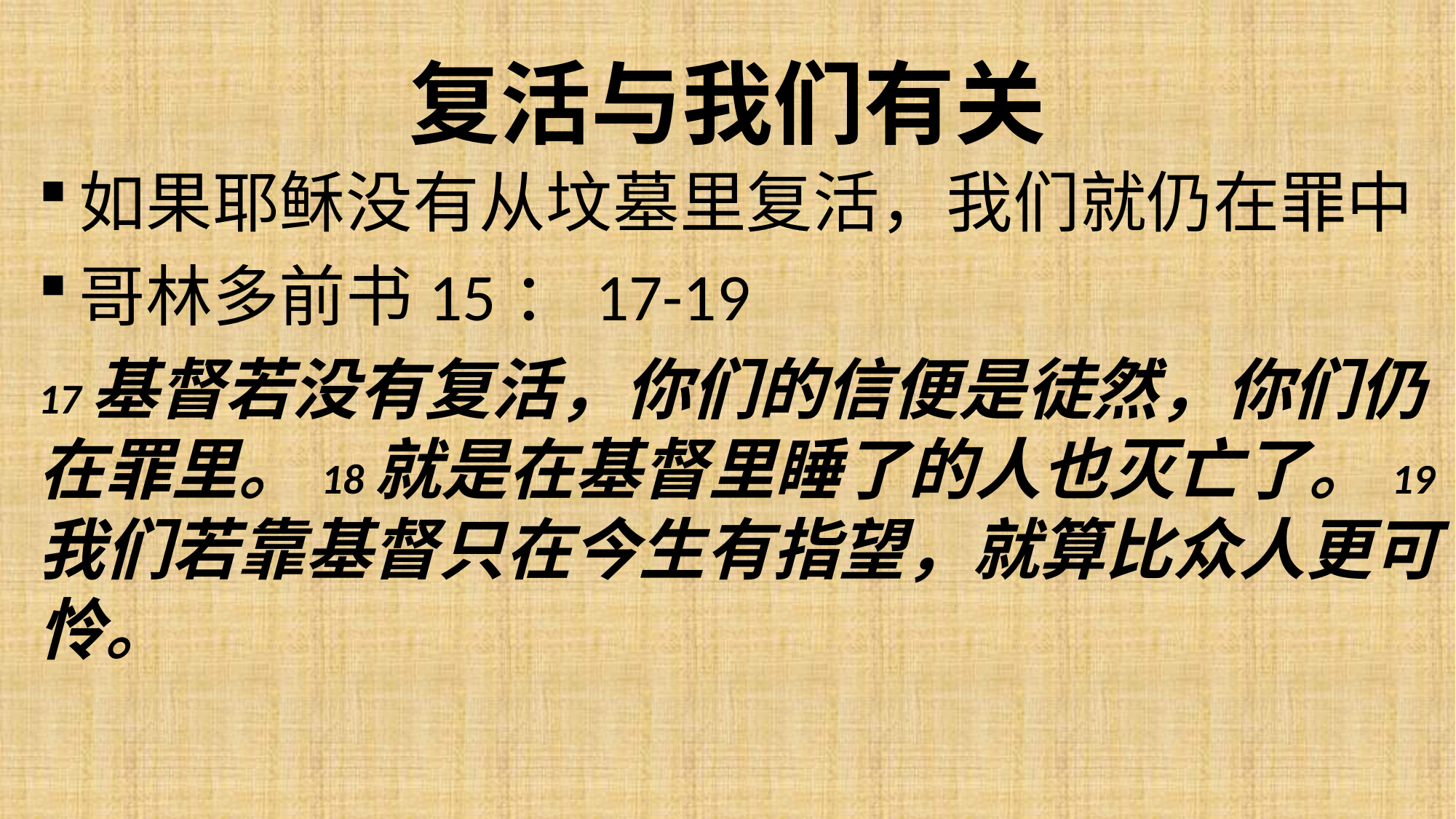

# 复活与我们有关
如果耶稣没有从坟墓里复活，我们就仍在罪中
哥林多前书15：17-19
17基督若没有复活，你们的信便是徒然，你们仍在罪里。18就是在基督里睡了的人也灭亡了。19我们若靠基督只在今生有指望，就算比众人更可怜。